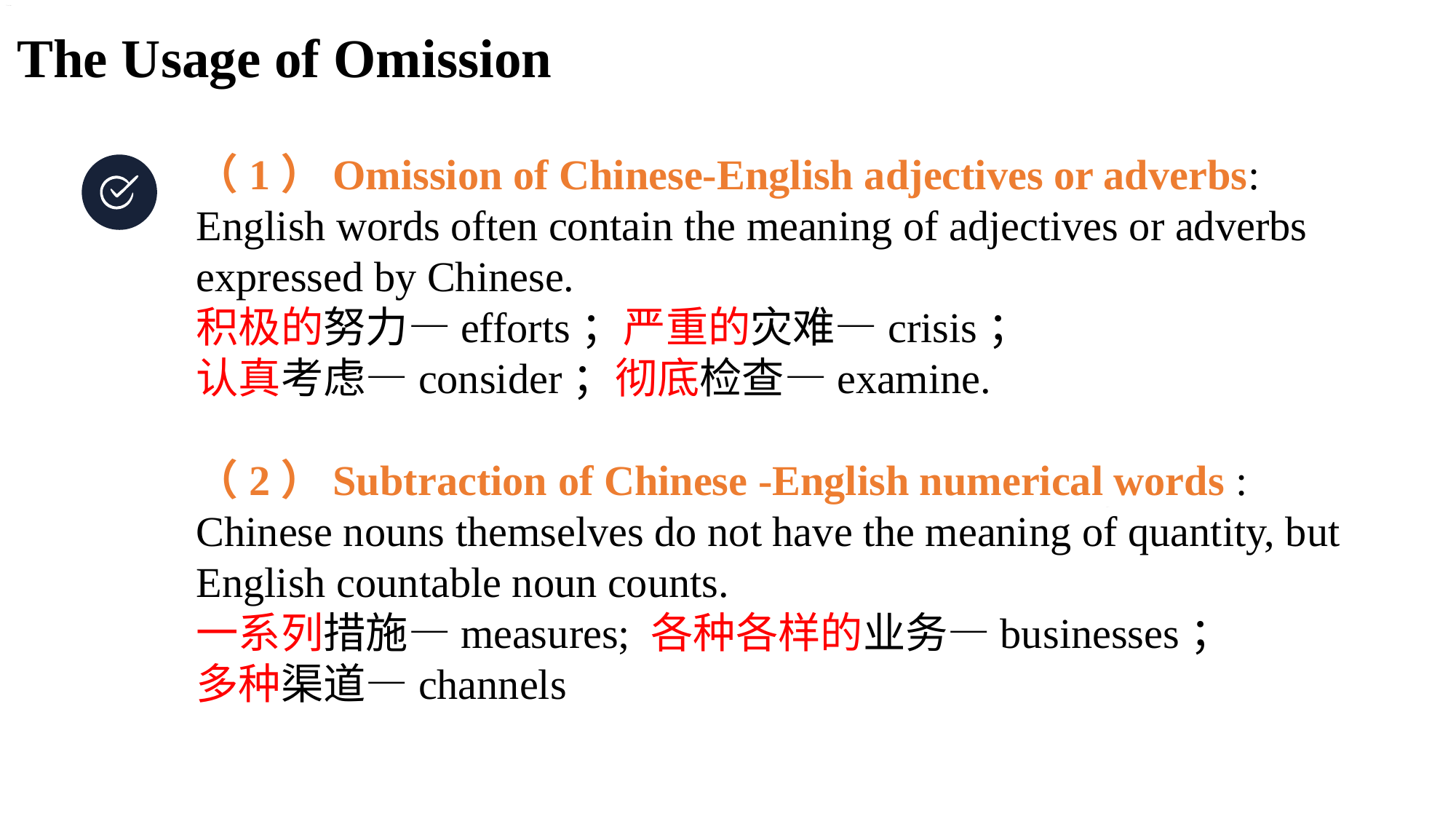

The Usage of Omission
（1）Omission of Chinese-English adjectives or adverbs: English words often contain the meaning of adjectives or adverbs expressed by Chinese.
积极的努力—efforts；严重的灾难—crisis；
认真考虑—consider；彻底检查—examine.

（2）Subtraction of Chinese -English numerical words : Chinese nouns themselves do not have the meaning of quantity, but English countable noun counts.
一系列措施—measures; 各种各样的业务—businesses；
多种渠道—channels

单击此处添加本章节的简要内容。本模板精心设计，模板所有素材均可自由编辑替换移动。